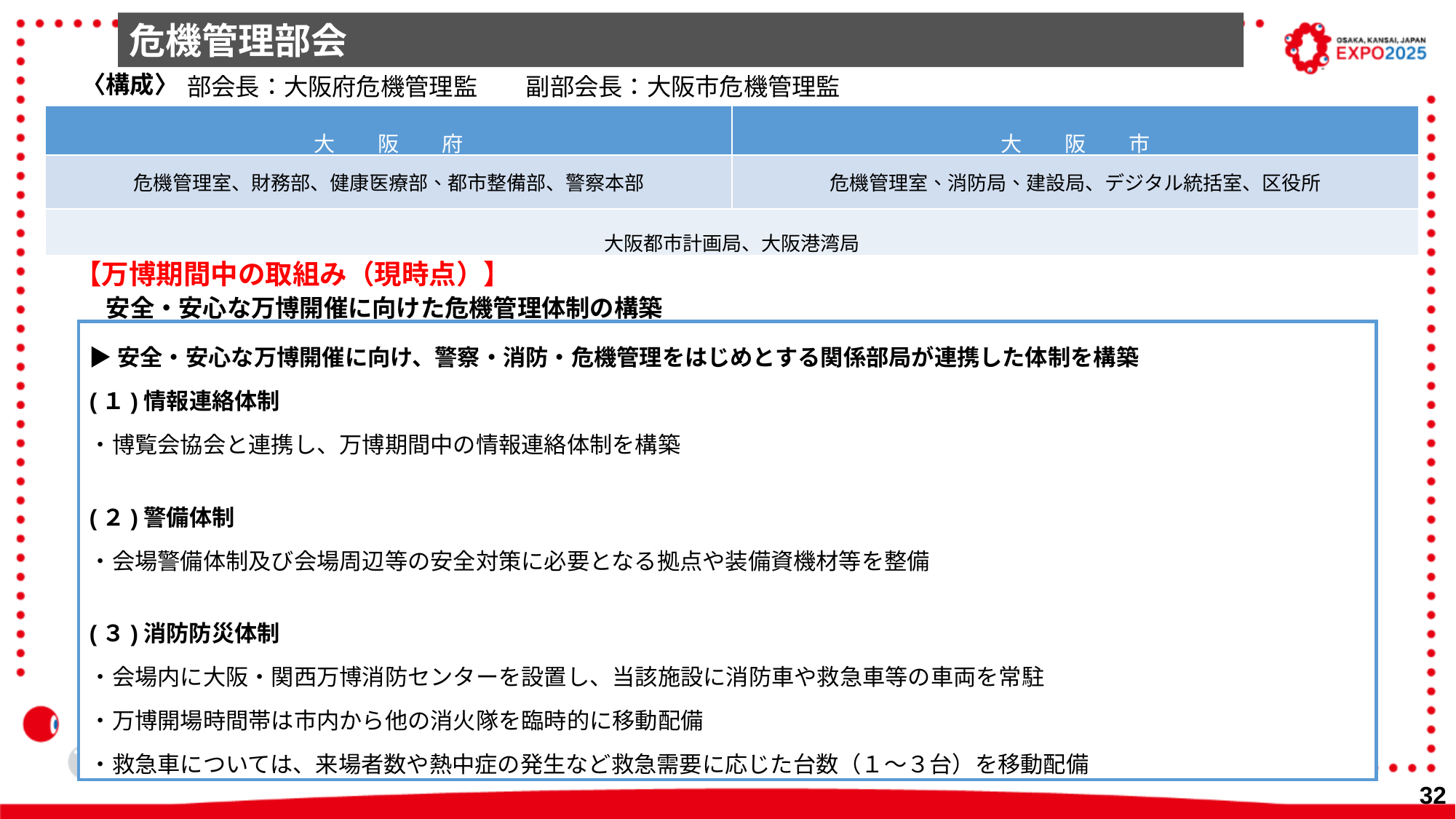

危機管理部会

　部会長：大阪府危機管理監　　副部会長：大阪市危機管理監
〈構成〉
| 大　　阪　　府 | 大　　阪　　市 |
| --- | --- |
| 危機管理室、財務部、健康医療部、都市整備部、警察本部 | 危機管理室、消防局、建設局、デジタル統括室、区役所 |
| 大阪都市計画局、大阪港湾局 |  |
【万博期間中の取組み（現時点）】
　安全・安心な万博開催に向けた危機管理体制の構築
▶安全・安心な万博開催に向け、警察・消防・危機管理をはじめとする関係部局が連携した体制を構築
(１)情報連絡体制
・博覧会協会と連携し、万博期間中の情報連絡体制を構築

(２)警備体制
・会場警備体制及び会場周辺等の安全対策に必要となる拠点や装備資機材等を整備

(３)消防防災体制
・会場内に大阪・関西万博消防センターを設置し、当該施設に消防車や救急車等の車両を常駐
・万博開場時間帯は市内から他の消⽕隊を臨時的に移動配備
・救急⾞については、来場者数や熱中症の発⽣など救急需要に応じた台数（１〜３台）を移動配備

32